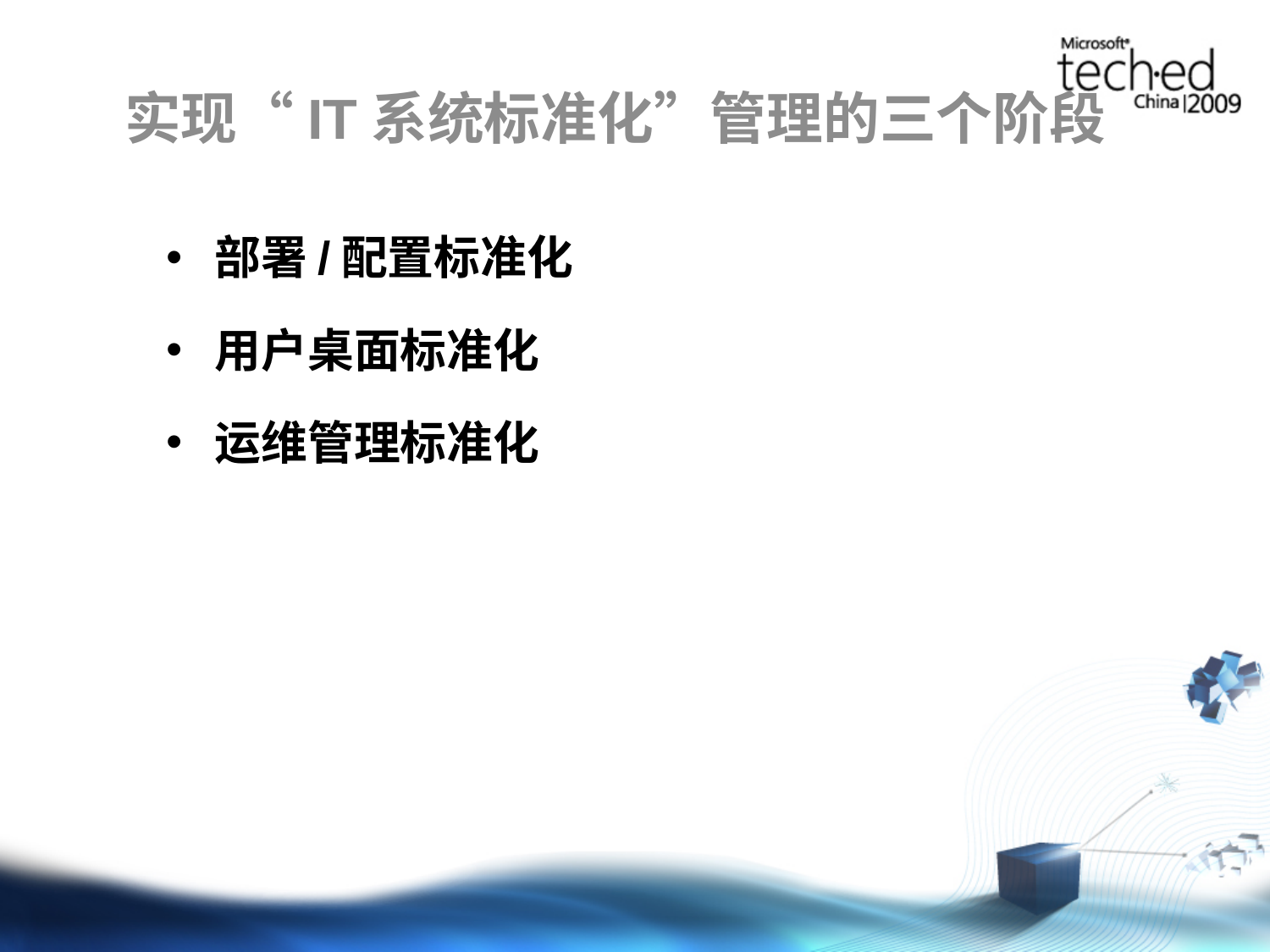

# 实现“IT系统标准化”管理的三个阶段
部署/配置标准化
用户桌面标准化
运维管理标准化